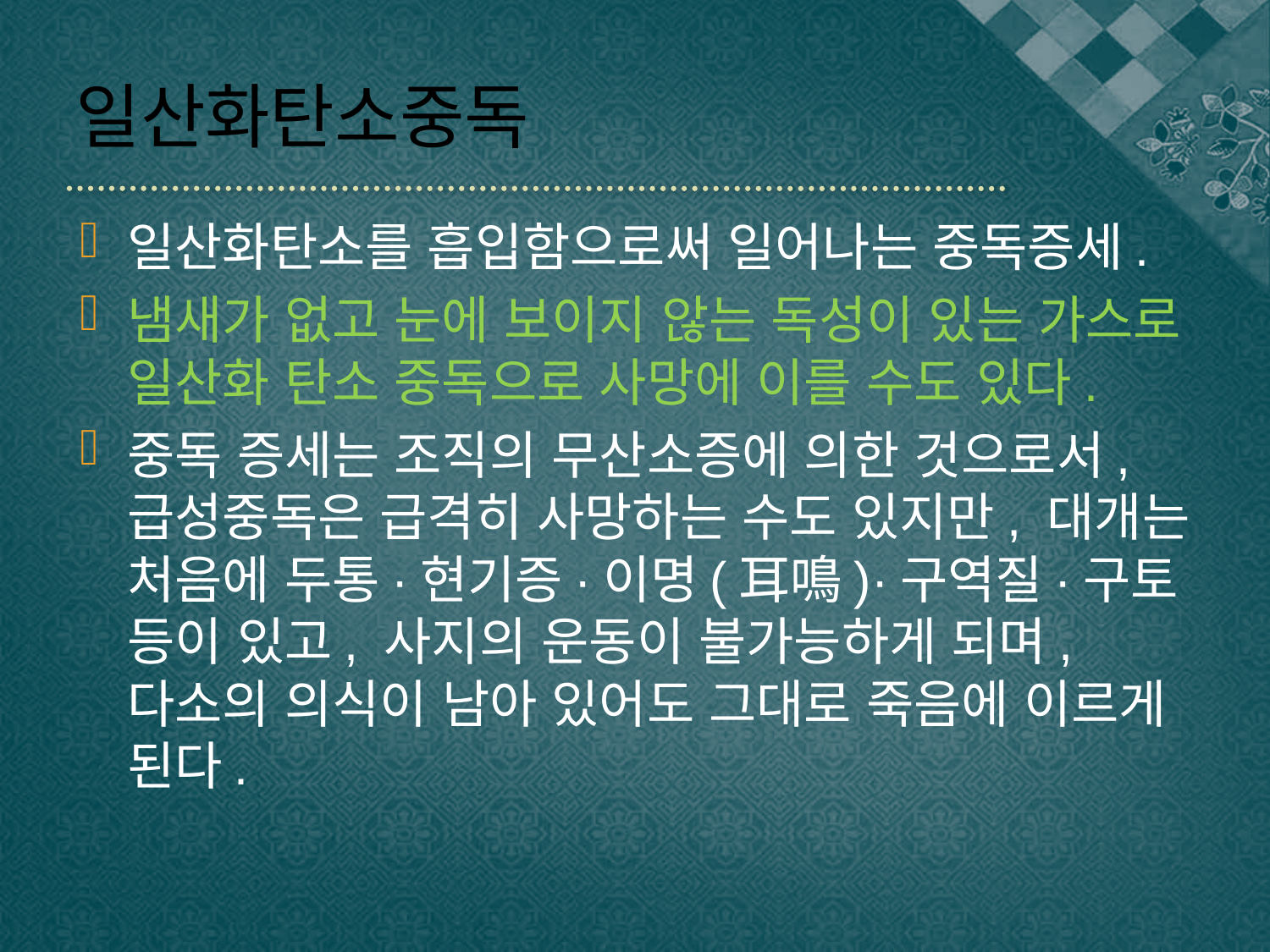

# 일산화탄소중독
일산화탄소를 흡입함으로써 일어나는 중독증세.
냄새가 없고 눈에 보이지 않는 독성이 있는 가스로 일산화 탄소 중독으로 사망에 이를 수도 있다.
중독 증세는 조직의 무산소증에 의한 것으로서, 급성중독은 급격히 사망하는 수도 있지만, 대개는 처음에 두통·현기증·이명(耳鳴)·구역질·구토 등이 있고, 사지의 운동이 불가능하게 되며, 다소의 의식이 남아 있어도 그대로 죽음에 이르게 된다.